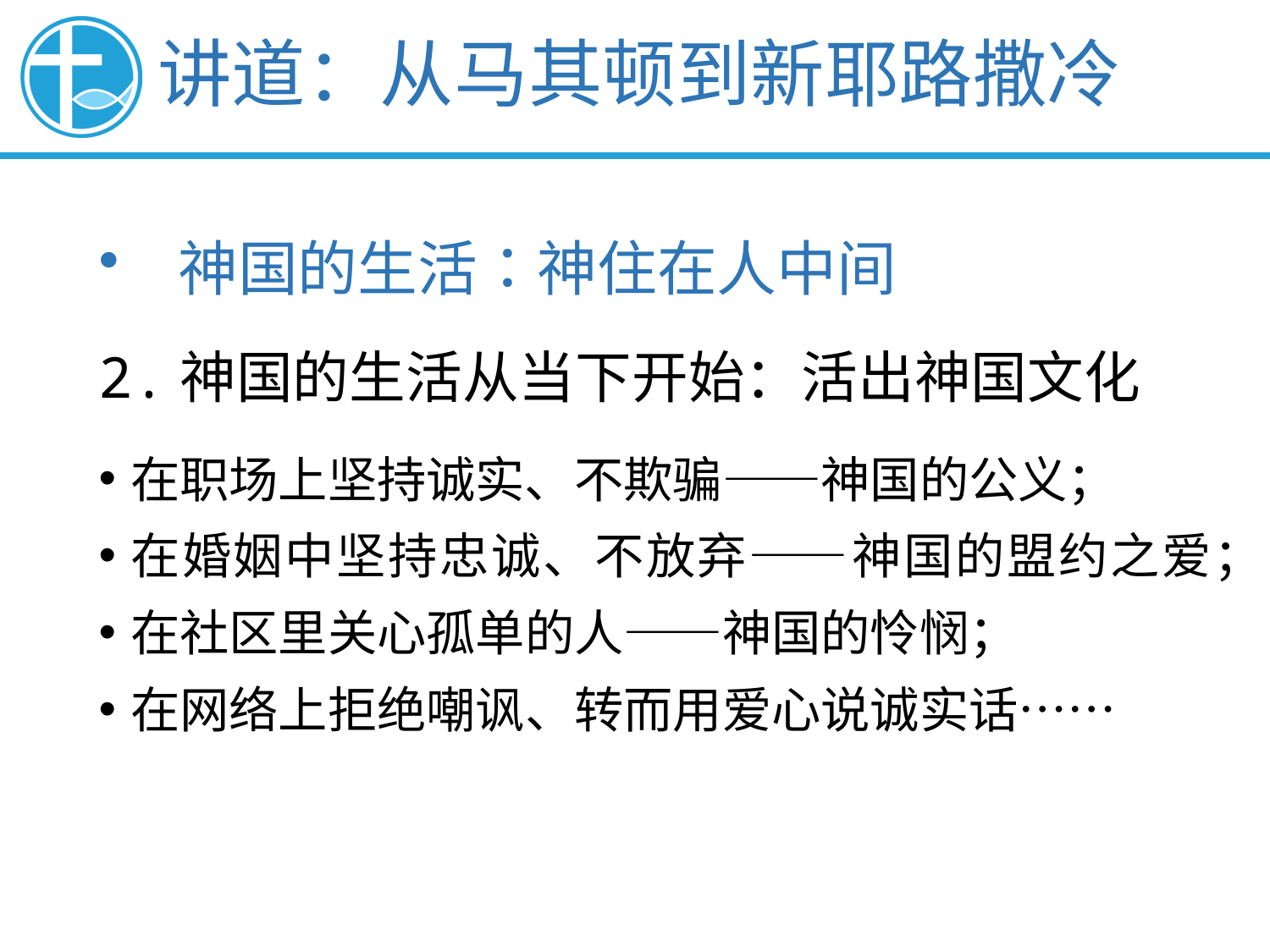

讲道：从马其顿到新耶路撒冷
神国的生活：神住在人中间
2.神国的生活从当下开始：活出神国文化
在职场上坚持诚实、不欺骗——神国的公义；
在婚姻中坚持忠诚、不放弃——神国的盟约之爱；
在社区里关心孤单的人——神国的怜悯；
在网络上拒绝嘲讽、转而用爱心说诚实话……